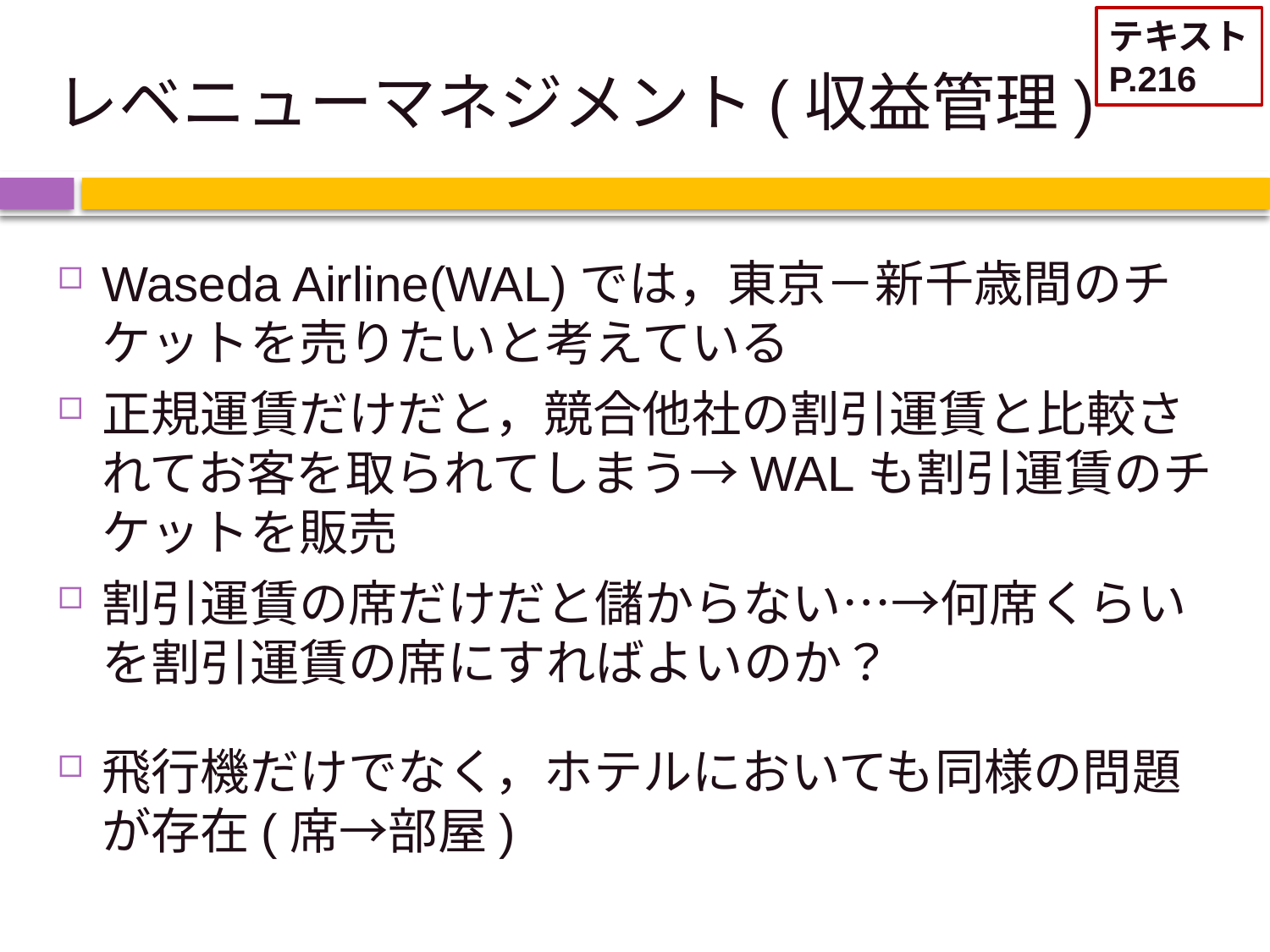

テキスト
P.216
# レベニューマネジメント(収益管理)
Waseda Airline(WAL)では，東京－新千歳間のチケットを売りたいと考えている
正規運賃だけだと，競合他社の割引運賃と比較されてお客を取られてしまう→WALも割引運賃のチケットを販売
割引運賃の席だけだと儲からない…→何席くらいを割引運賃の席にすればよいのか？

飛行機だけでなく，ホテルにおいても同様の問題が存在(席→部屋)